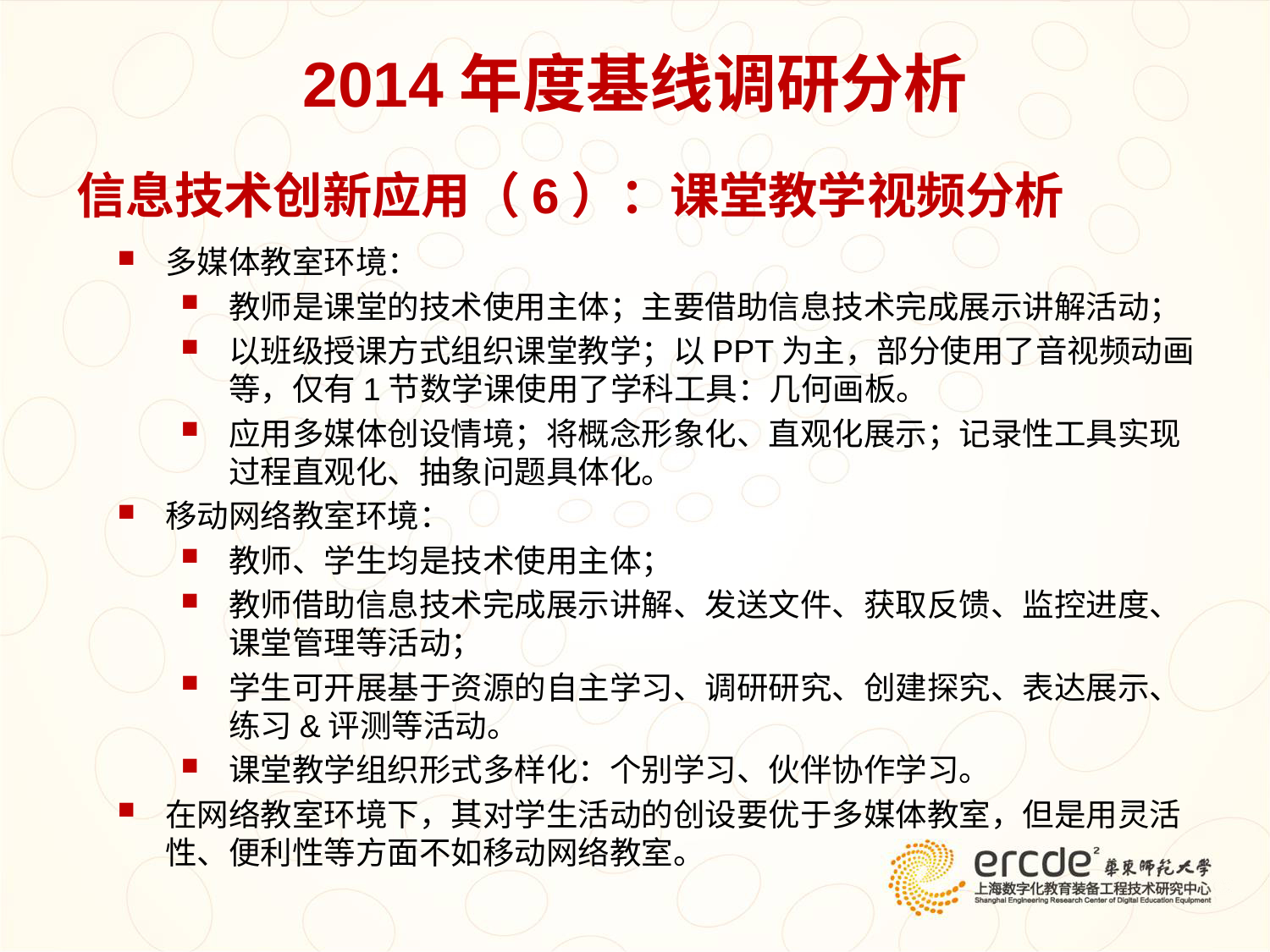

# 2014年度基线调研分析
信息技术创新应用（6）：课堂教学视频分析
多媒体教室环境：
教师是课堂的技术使用主体；主要借助信息技术完成展示讲解活动；
以班级授课方式组织课堂教学；以PPT为主，部分使用了音视频动画等，仅有1节数学课使用了学科工具：几何画板。
应用多媒体创设情境；将概念形象化、直观化展示；记录性工具实现过程直观化、抽象问题具体化。
移动网络教室环境：
教师、学生均是技术使用主体；
教师借助信息技术完成展示讲解、发送文件、获取反馈、监控进度、课堂管理等活动；
学生可开展基于资源的自主学习、调研研究、创建探究、表达展示、练习&评测等活动。
课堂教学组织形式多样化：个别学习、伙伴协作学习。
在网络教室环境下，其对学生活动的创设要优于多媒体教室，但是用灵活性、便利性等方面不如移动网络教室。